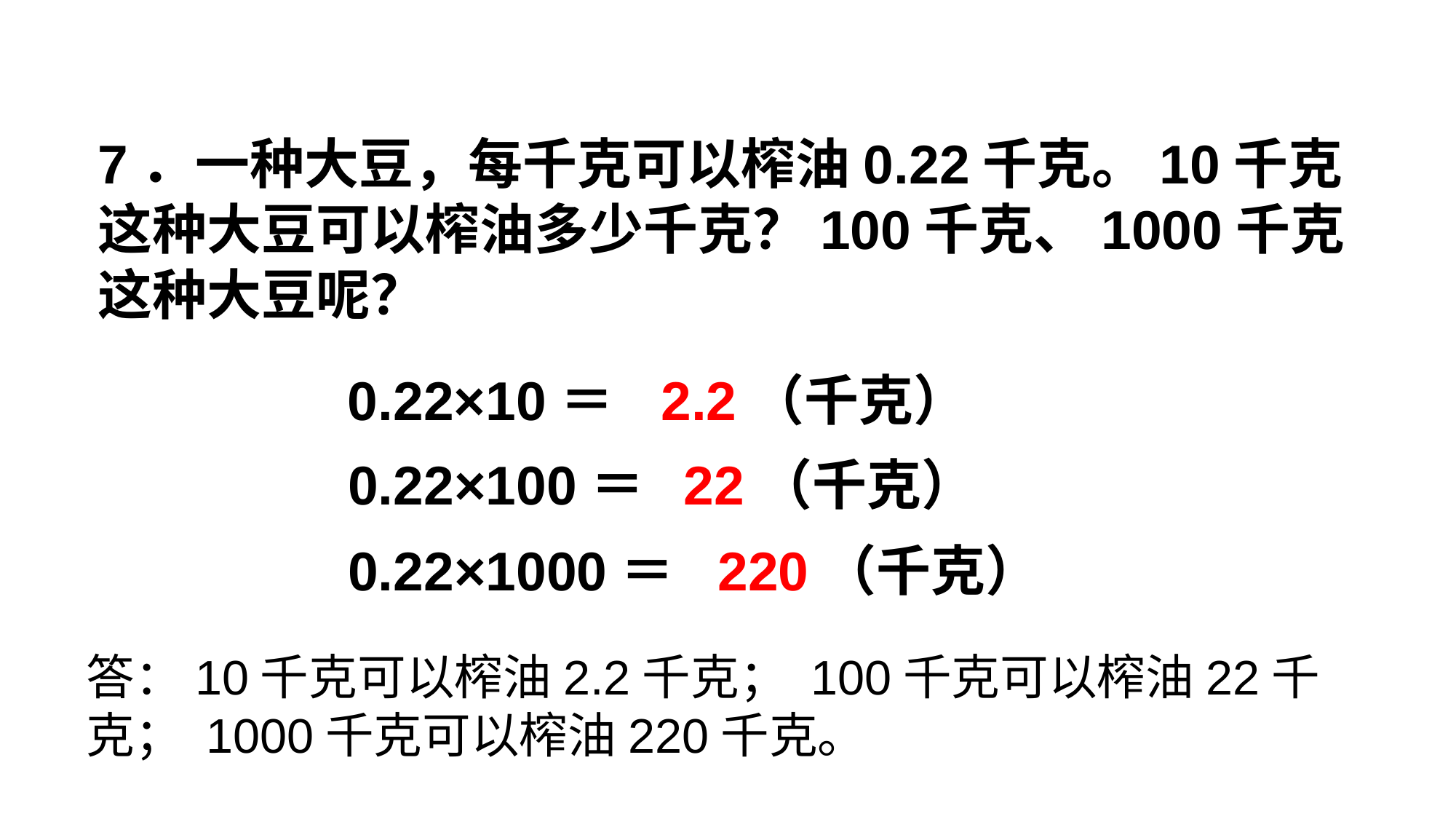

7．一种大豆，每千克可以榨油0.22千克。10千克这种大豆可以榨油多少千克？100千克、1000千克这种大豆呢？
0.22×10＝
2.2（千克）
0.22×100＝
22（千克）
0.22×1000＝
220（千克）
答：10千克可以榨油2.2千克； 100千克可以榨油22千克； 1000千克可以榨油220千克。